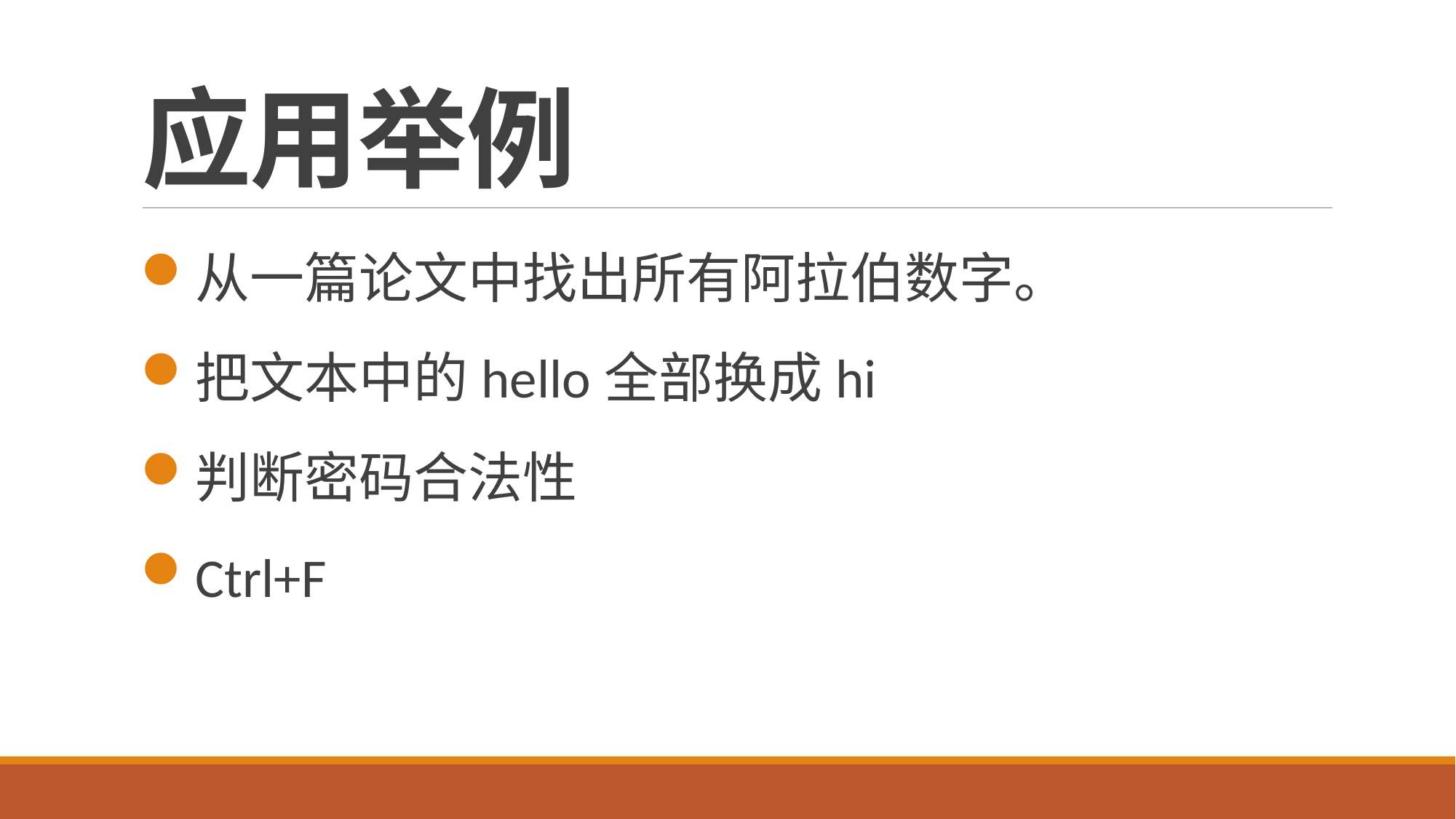

# 应用举例
从一篇论文中找出所有阿拉伯数字。
把文本中的hello全部换成hi
判断密码合法性
Ctrl+F